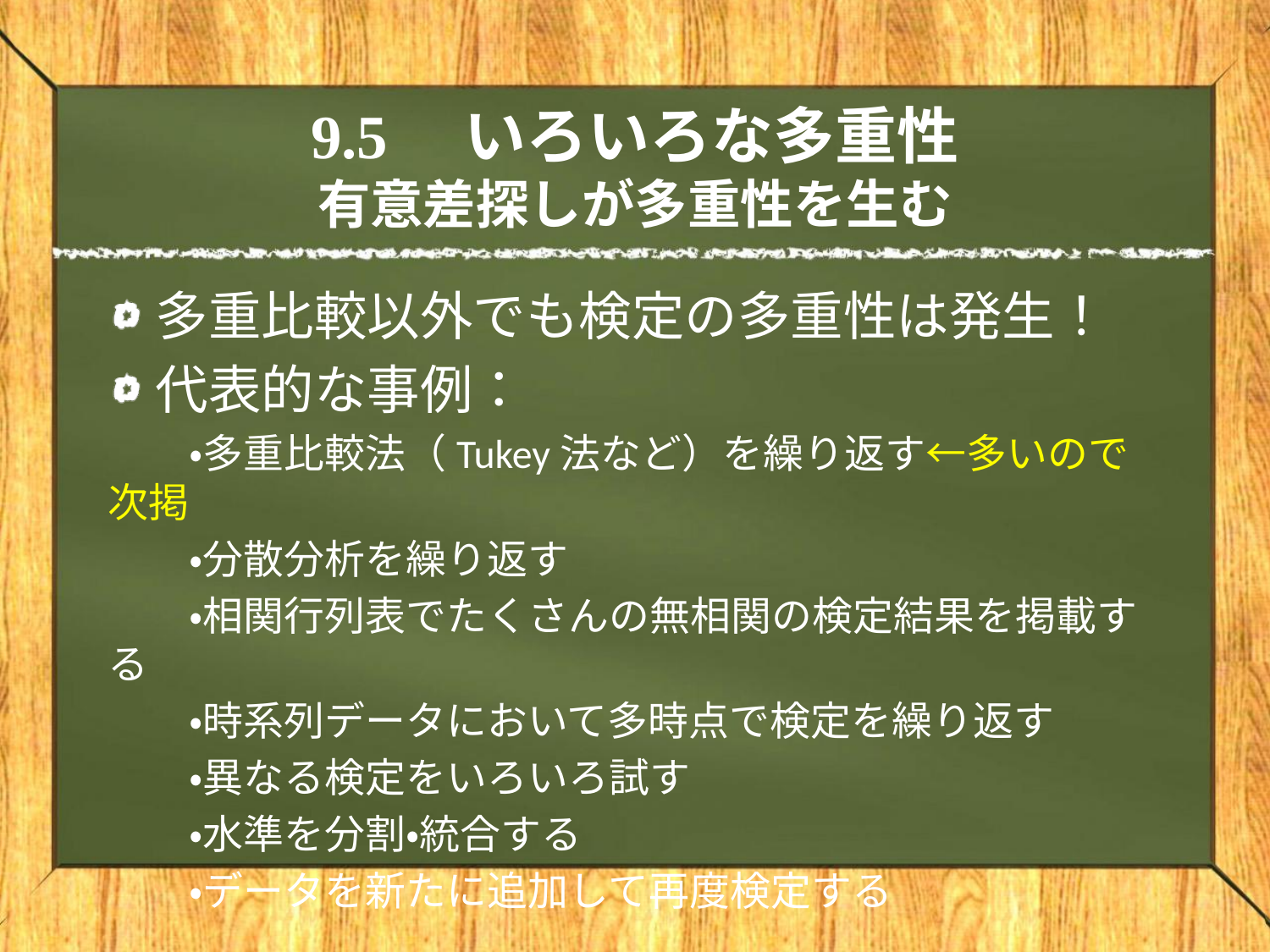

# 9.5　いろいろな多重性 有意差探しが多重性を生む
多重比較以外でも検定の多重性は発生！
代表的な事例：
　　・多重比較法（Tukey法など）を繰り返す←多いので次掲
　　・分散分析を繰り返す
　　・相関行列表でたくさんの無相関の検定結果を掲載する
　　・時系列データにおいて多時点で検定を繰り返す
　　・異なる検定をいろいろ試す
　　・水準を分割・統合する
　　・データを新たに追加して再度検定する